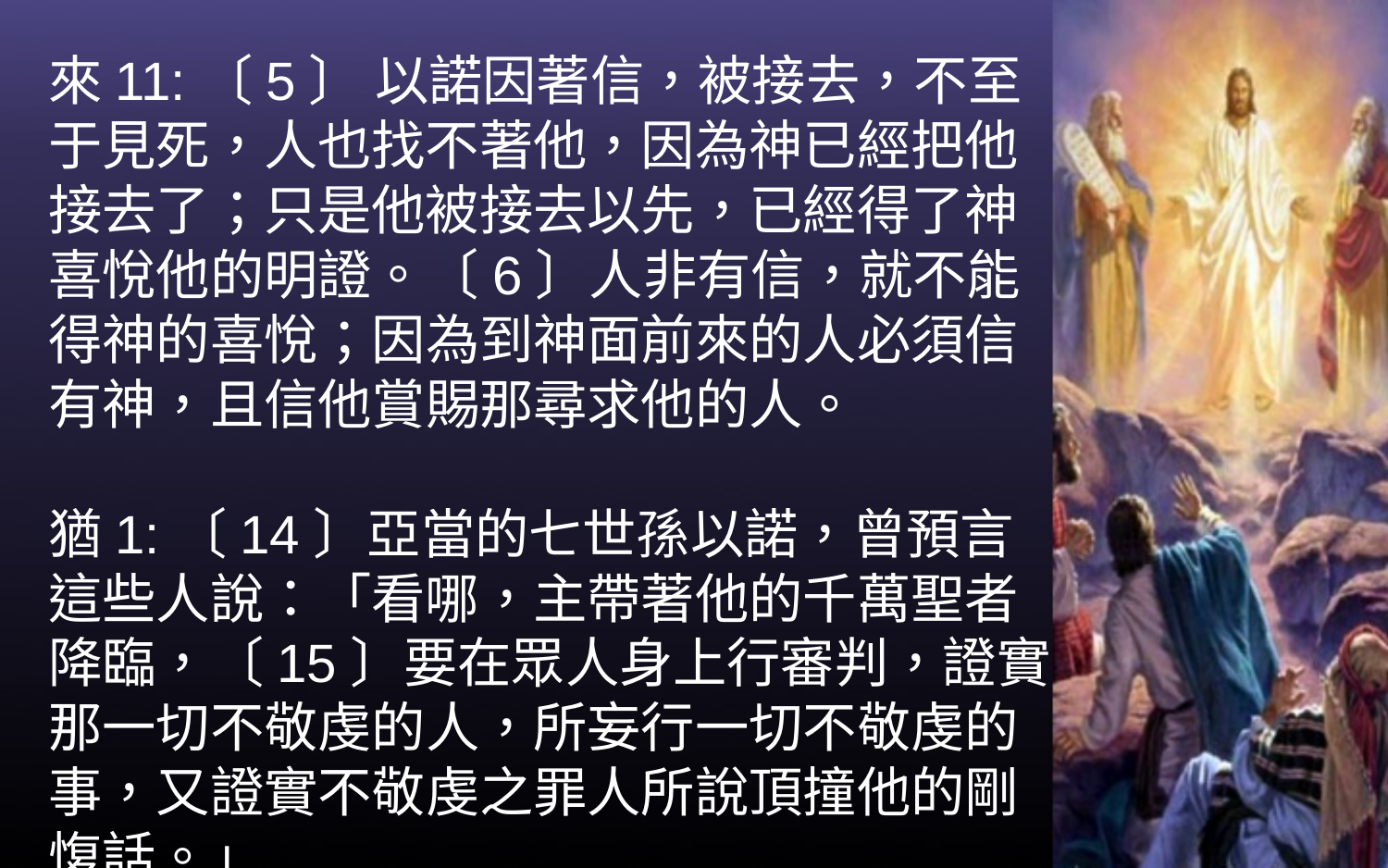

來11:〔5〕 以諾因著信，被接去，不至于見死，人也找不著他，因為神已經把他接去了；只是他被接去以先，已經得了神喜悅他的明證。〔6〕人非有信，就不能得神的喜悅；因為到神面前來的人必須信有神，且信他賞賜那尋求他的人。

猶1:〔14〕亞當的七世孫以諾，曾預言這些人說：「看哪，主帶著他的千萬聖者降臨，〔15〕要在眾人身上行審判，證實那一切不敬虔的人，所妄行一切不敬虔的事，又證實不敬虔之罪人所說頂撞他的剛愎話。」